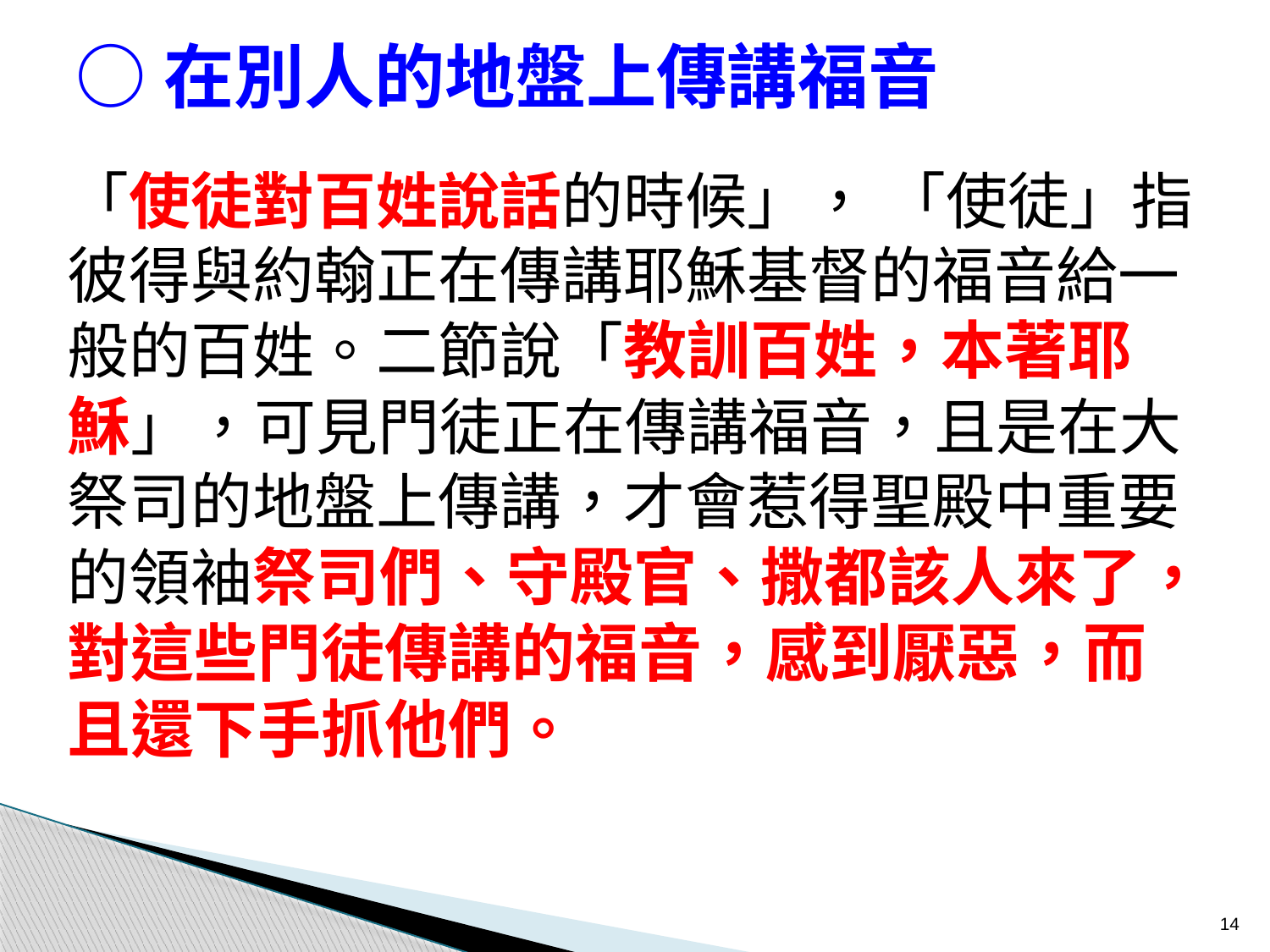

○在別人的地盤上傳講福音
「使徒對百姓說話的時候」， 「使徒」指彼得與約翰正在傳講耶穌基督的福音給一般的百姓。二節說「教訓百姓，本著耶穌」，可見門徒正在傳講福音，且是在大祭司的地盤上傳講，才會惹得聖殿中重要的領袖祭司們、守殿官、撒都該人來了，對這些門徒傳講的福音，感到厭惡，而且還下手抓他們。
14